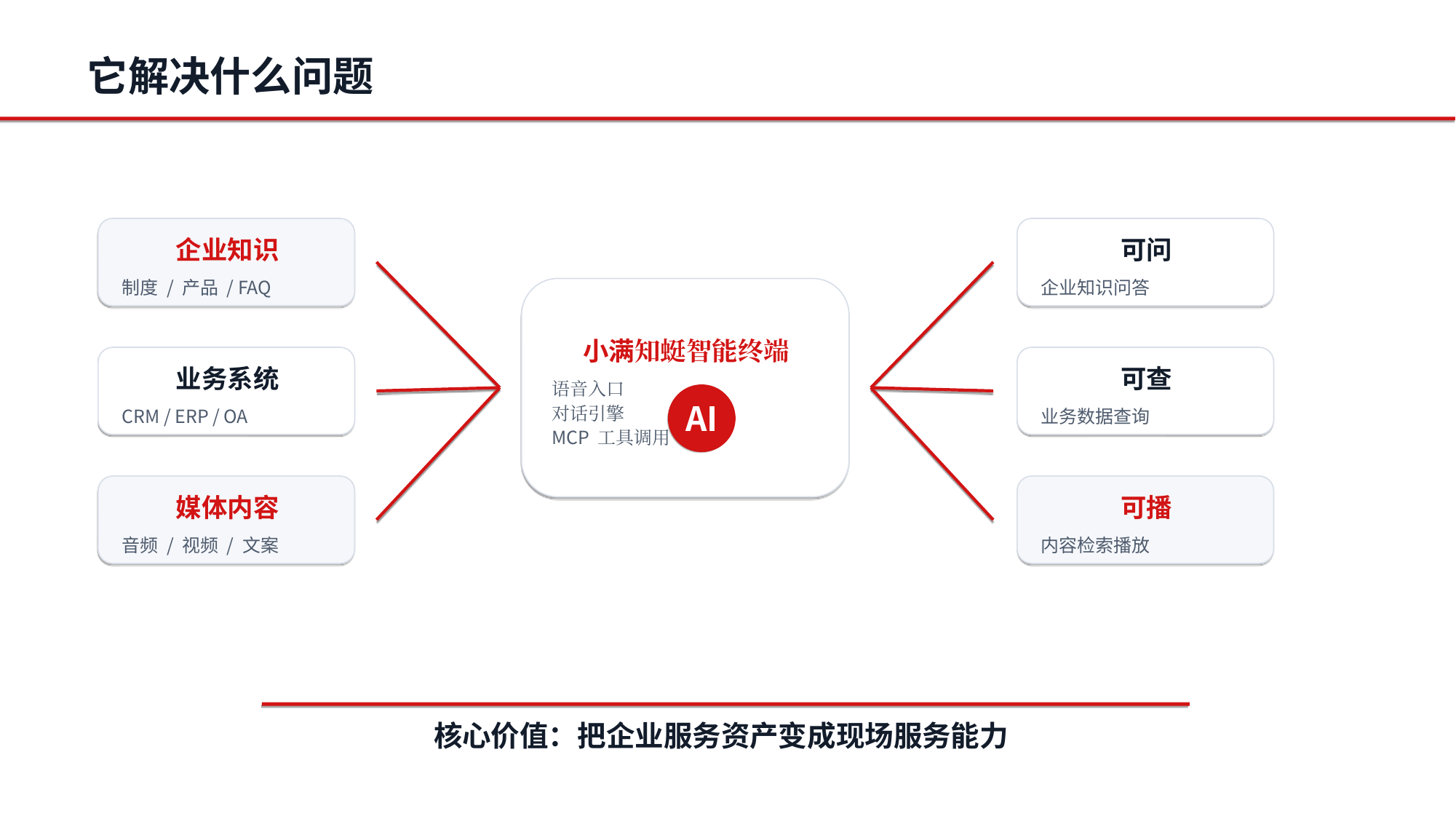

它解决什么问题

企业知识
制度 / 产品 / FAQ
可问
企业知识问答
小满知蜓智能终端
语音入口
对话引擎
MCP 工具调用
业务系统
CRM / ERP / OA
可查
业务数据查询
AI
媒体内容
音频 / 视频 / 文案
可播
内容检索播放

核心价值：把企业服务资产变成现场服务能力